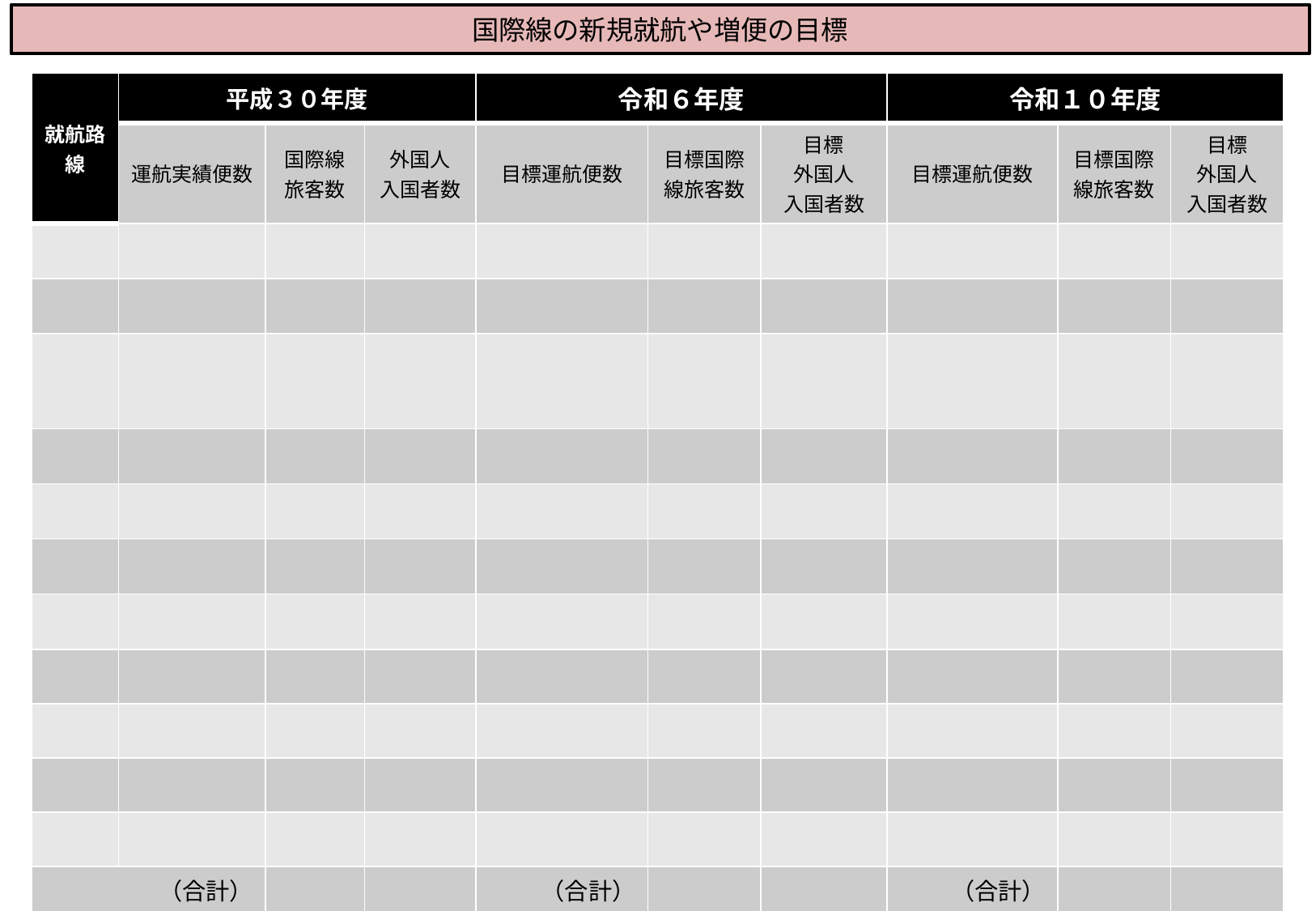

国際線の新規就航や増便の目標
| 就航路線 | 平成３０年度 |  |  | 令和６年度 |  |  | 令和１０年度 |  |  |
| --- | --- | --- | --- | --- | --- | --- | --- | --- | --- |
|  | 運航実績便数 | 国際線旅客数 | 外国人 入国者数 | 目標運航便数 | 目標国際線旅客数 | 目標 外国人 入国者数 | 目標運航便数 | 目標国際線旅客数 | 目標 外国人 入国者数 |
|  |  |  |  |  |  |  |  |  |  |
|  |  |  |  |  |  |  |  |  |  |
|  |  |  |  |  |  |  |  |  |  |
|  |  |  |  |  |  |  |  |  |  |
|  |  |  |  |  |  |  |  |  |  |
|  |  |  |  |  |  |  |  |  |  |
|  |  |  |  |  |  |  |  |  |  |
|  |  |  |  |  |  |  |  |  |  |
|  |  |  |  |  |  |  |  |  |  |
|  |  |  |  |  |  |  |  |  |  |
|  |  |  |  |  |  |  |  |  |  |
| （合計） |  |  |  | （合計） |  |  | （合計） |  |  |